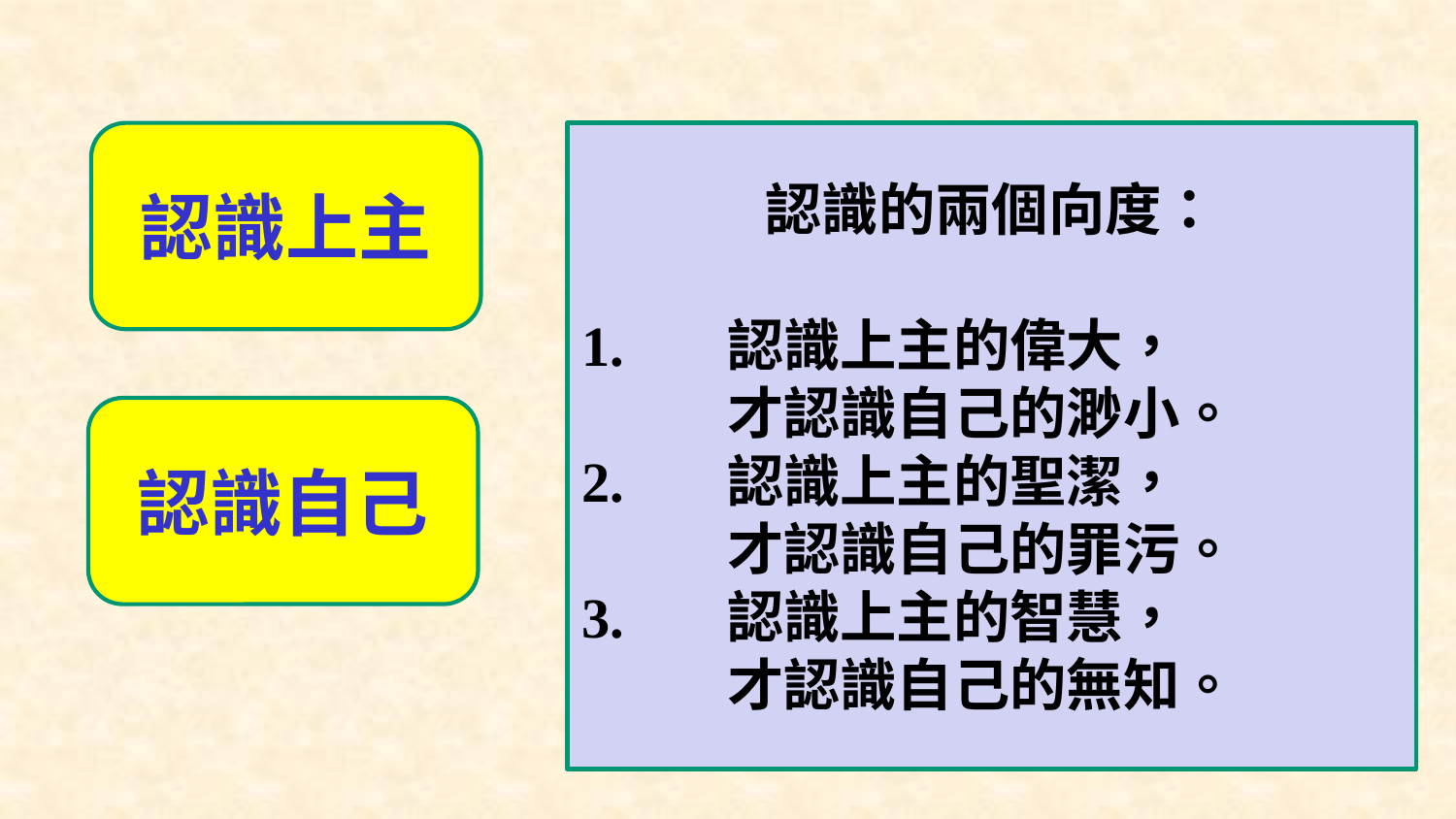

認識的兩個向度：

1.	認識上主的偉大，
      	才認識自己的渺小。
2.	認識上主的聖潔，
	才認識自己的罪污。
3.	認識上主的智慧，
	才認識自己的無知。
認識上主
認識自己